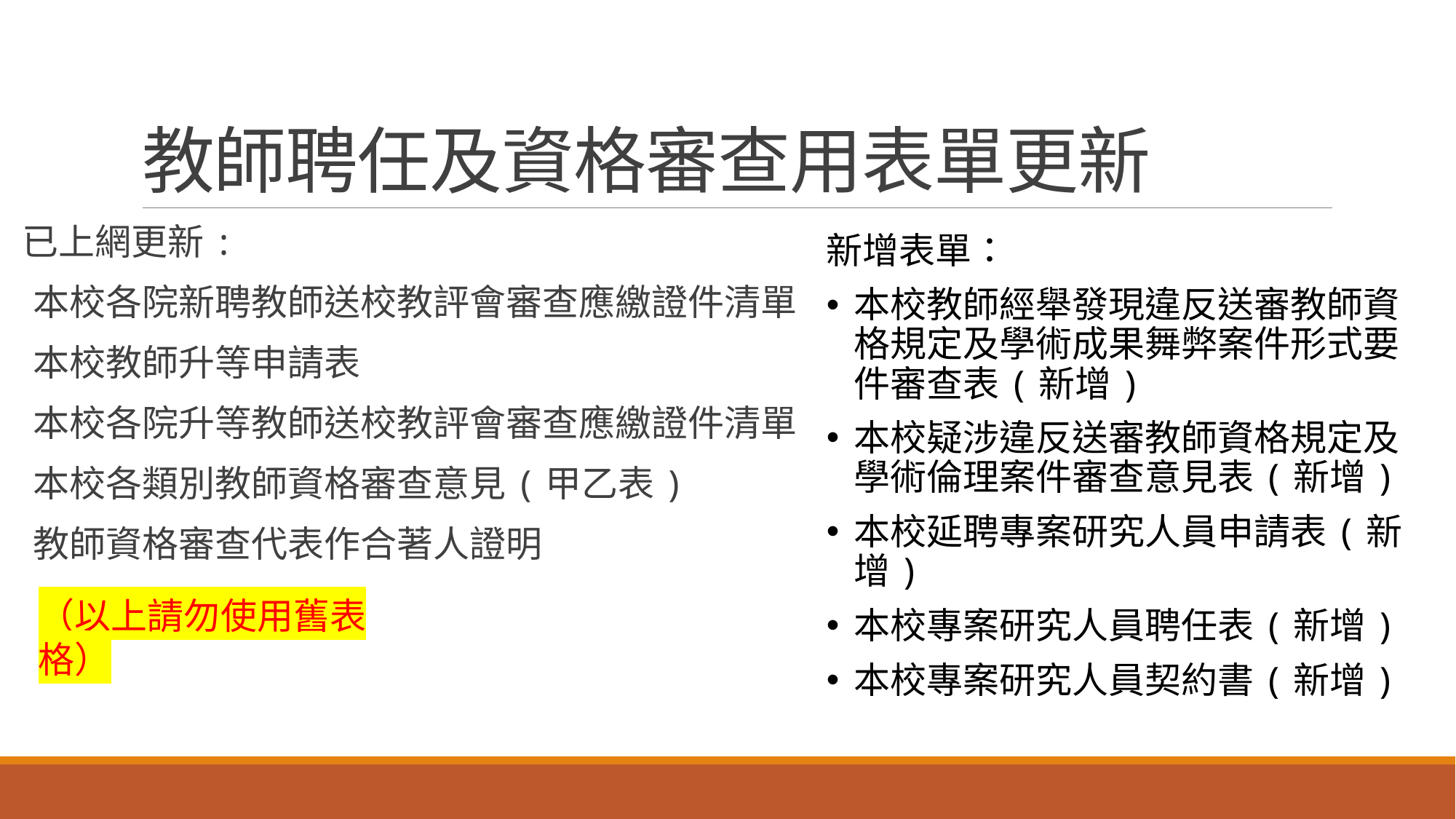

# 教師聘任及資格審查用表單更新
已上網更新:
本校各院新聘教師送校教評會審查應繳證件清單
本校教師升等申請表
本校各院升等教師送校教評會審查應繳證件清單
本校各類別教師資格審查意見(甲乙表)
教師資格審查代表作合著人證明
新增表單：
本校教師經舉發現違反送審教師資格規定及學術成果舞弊案件形式要件審查表(新增)
本校疑涉違反送審教師資格規定及學術倫理案件審查意見表(新增)
本校延聘專案研究人員申請表(新增)
本校專案研究人員聘任表(新增)
本校專案研究人員契約書(新增)
（以上請勿使用舊表格）